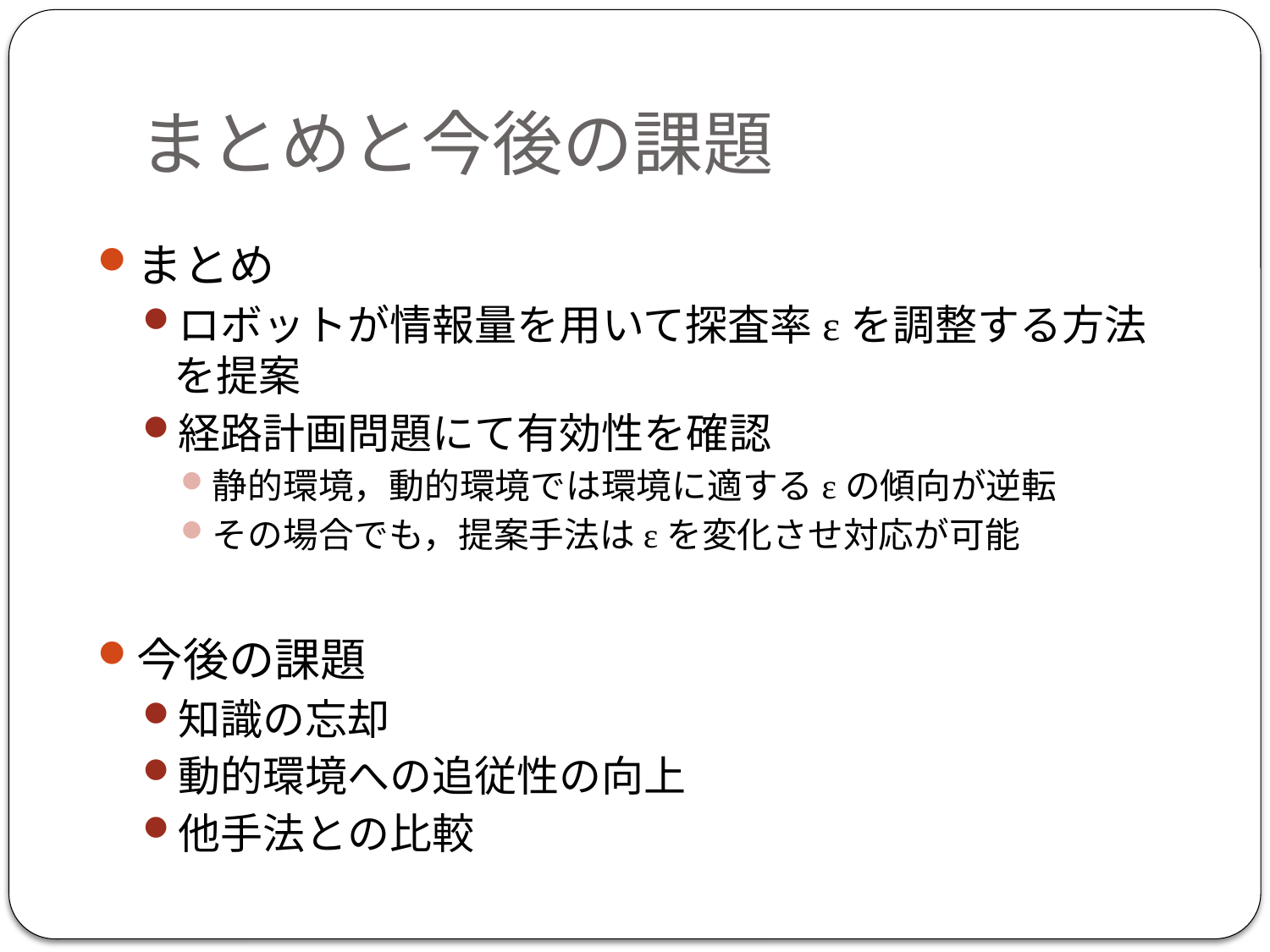

# まとめと今後の課題
まとめ
ロボットが情報量を用いて探査率εを調整する方法を提案
経路計画問題にて有効性を確認
静的環境，動的環境では環境に適するεの傾向が逆転
その場合でも，提案手法はεを変化させ対応が可能

今後の課題
知識の忘却
動的環境への追従性の向上
他手法との比較